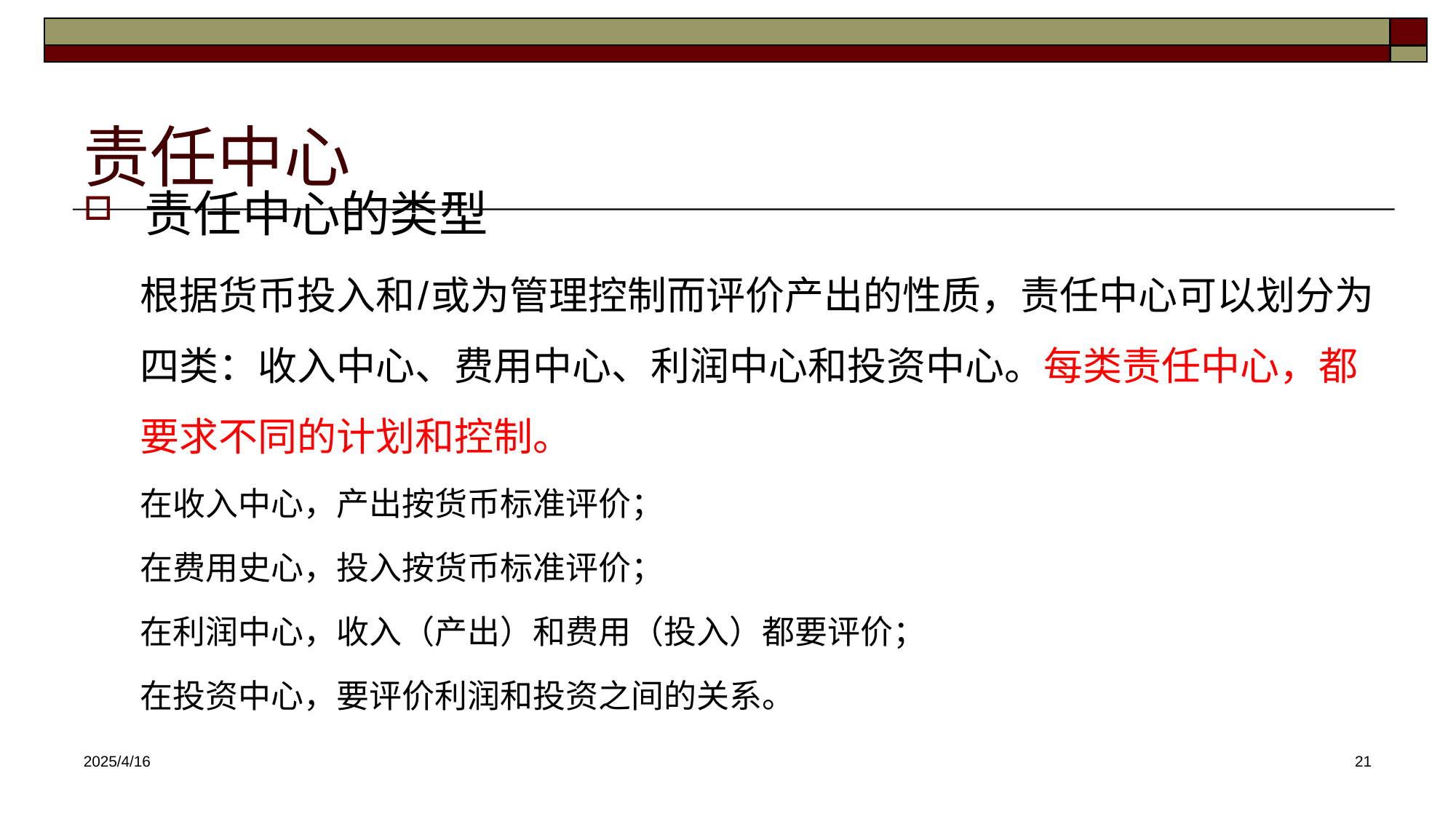

# 责任中心
责任中心的类型
根据货币投入和/或为管理控制而评价产出的性质，责任中心可以划分为四类：收入中心、费用中心、利润中心和投资中心。每类责任中心，都要求不同的计划和控制。
在收入中心，产出按货币标准评价；
在费用史心，投入按货币标准评价；
在利润中心，收入（产出）和费用（投入）都要评价；
在投资中心，要评价利润和投资之间的关系。
2025/4/16
21